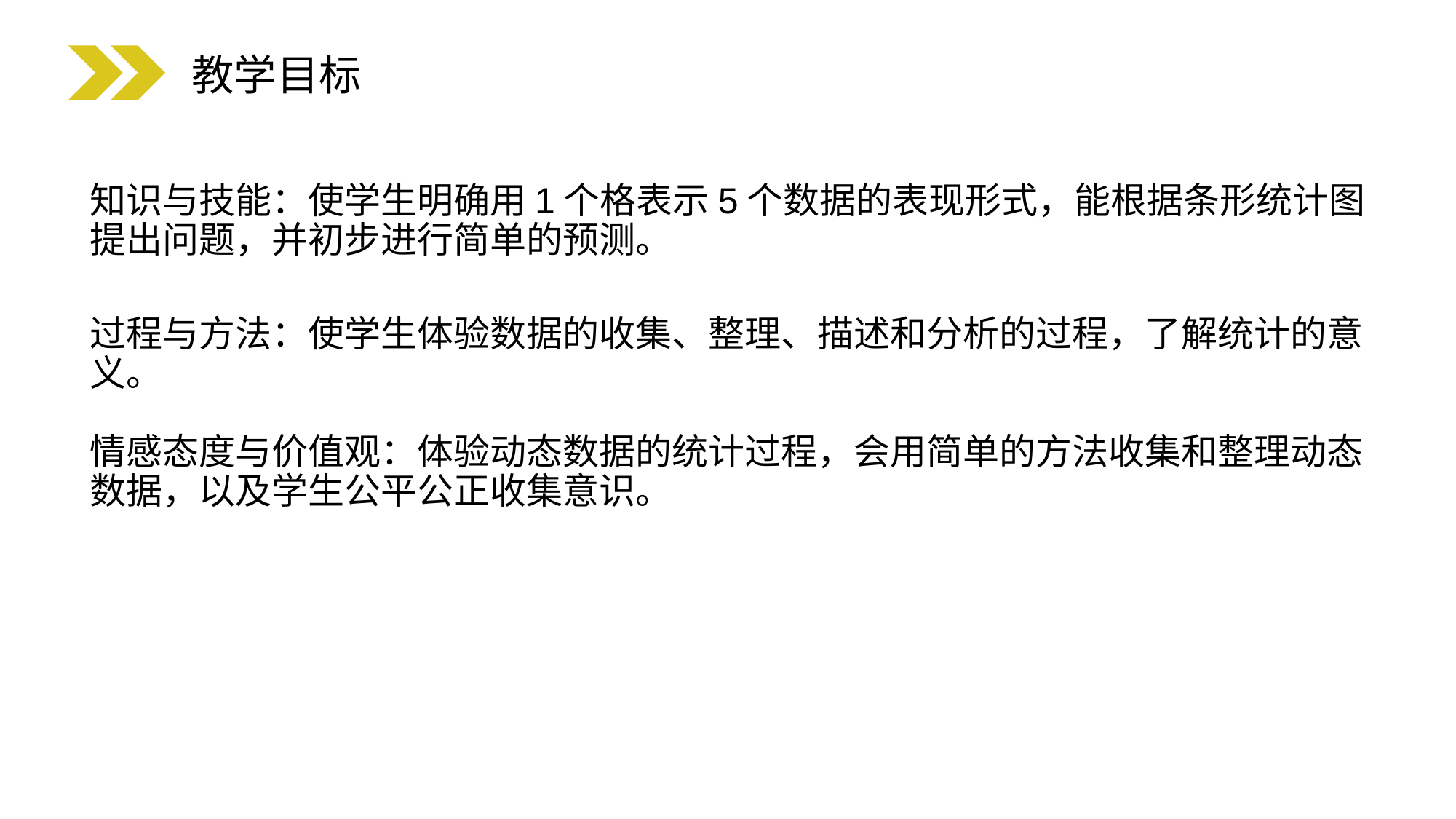

教学目标
知识与技能：使学生明确用1个格表示5个数据的表现形式，能根据条形统计图提出问题，并初步进行简单的预测。

过程与方法：使学生体验数据的收集、整理、描述和分析的过程，了解统计的意义。

情感态度与价值观：体验动态数据的统计过程，会用简单的方法收集和整理动态数据，以及学生公平公正收集意识。